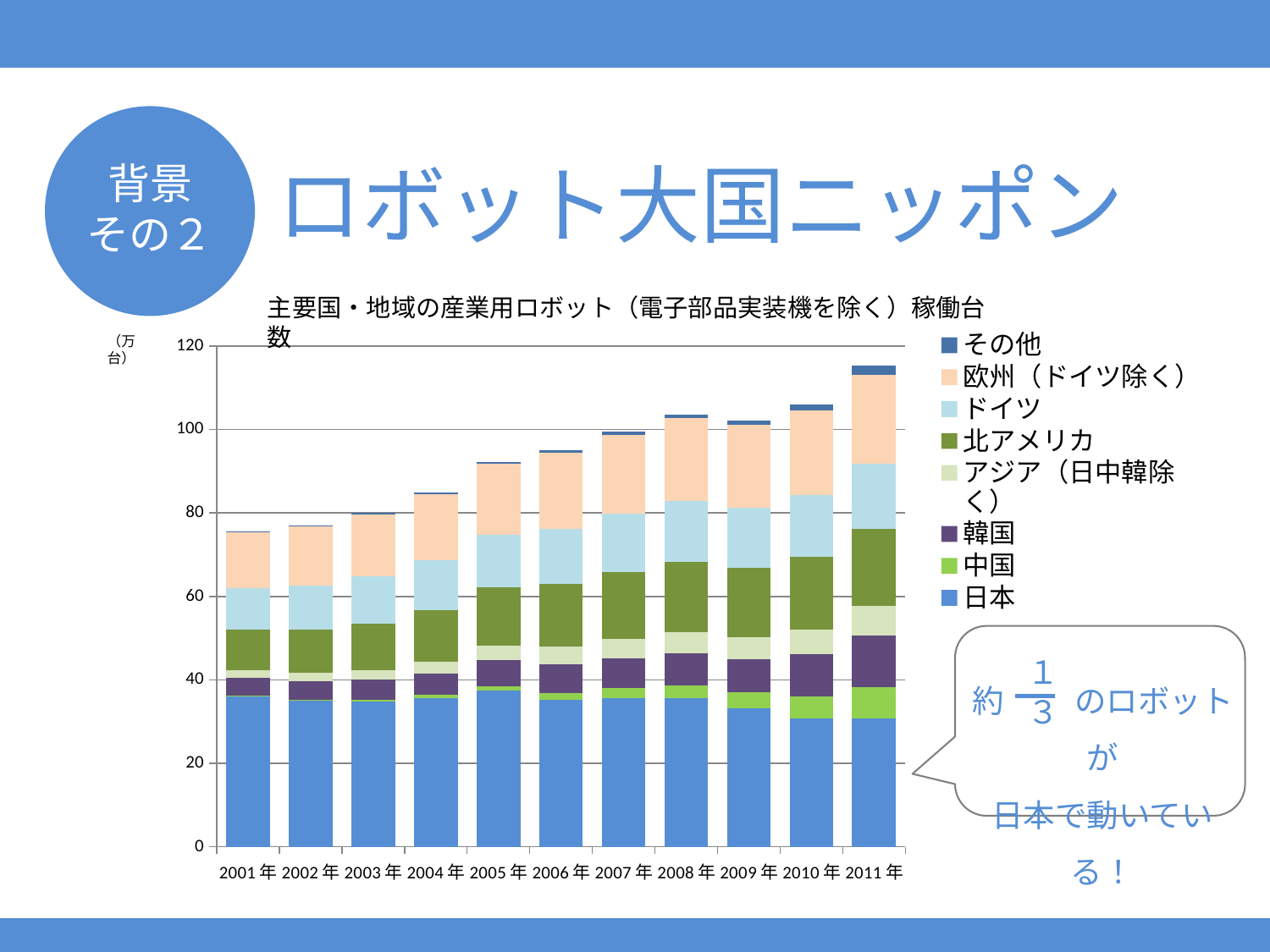

ロボット大国ニッポン
背景
その２
主要国・地域の産業用ロボット（電子部品実装機を除く）稼働台数
（万台）

### Chart

| Category | 日本  | 中国  | 韓国  | アジア（日中韓除く）  | 北アメリカ  | ドイツ  | 欧州（ドイツ除く）  | その他  |
|---|---|---|---|---|---|---|---|---|
| 2001年  | 36.12320000000001 | 0.163 | 4.1267 | 1.9784 | 9.725700000000002 | 9.919500000000005 | 13.3408 | 0.2725 |
| 2002年  | 35.0169 | 0.2152000000000003 | 4.4265 | 2.0552999999999977 | 10.351500000000017 | 10.5212 | 14.120800000000001 | 0.3031000000000003 |
| 2003年 | 34.873400000000004 | 0.3603000000000006 | 4.7844999999999995 | 2.2539 | 11.239 | 11.2393 | 14.963200000000002 | 0.33370000000000055 |
| 2004年 | 35.64830000000001 | 0.7096000000000012 | 5.1302 | 2.8311999999999977 | 12.366300000000004 | 12.054400000000006 | 15.8475 | 0.37280000000000074 |
| 2005年 | 37.3481 | 1.1556999999999977 | 6.157599999999991 | 3.5038 | 13.9984 | 12.6294 | 17.06239999999994 | 0.4284000000000006 |
| 2006年 | 35.16580000000001 | 1.7326999999999975 | 6.842 | 4.162199999999991 | 15.072500000000018 | 13.259400000000017 | 18.1879 | 0.5598000000000006 |
| 2007年 | 35.624 | 2.3907999999999987 | 7.194199999999991 | 4.5666 | 16.063199999999956 | 13.998000000000001 | 18.890999999999988 | 0.6986000000000011 |
| 2008年 | 35.556200000000004 | 3.1787 | 7.6922999999999995 | 5.06419999999999 | 16.8489 | 14.4643 | 19.86859999999995 | 0.8569000000000011 |
| 2009年 | 33.27200000000001 | 3.7312 | 7.900300000000001 | 5.238700000000002 | 16.6183 | 14.4133 | 19.9528 | 0.9465 |
| 2010年 | 30.7698 | 5.229 | 10.108 | 5.97630000000001 | 17.3174 | 14.825600000000017 | 20.38859999999994 | 1.3014999999999974 |
| 2011年 | 30.72009999999996 | 7.43170000000001 | 12.419 | 7.0837 | 18.4679 | 15.7241 | 21.27239999999996 | 2.1908 |
１
約 　　のロボットが
日本で動いている！
３